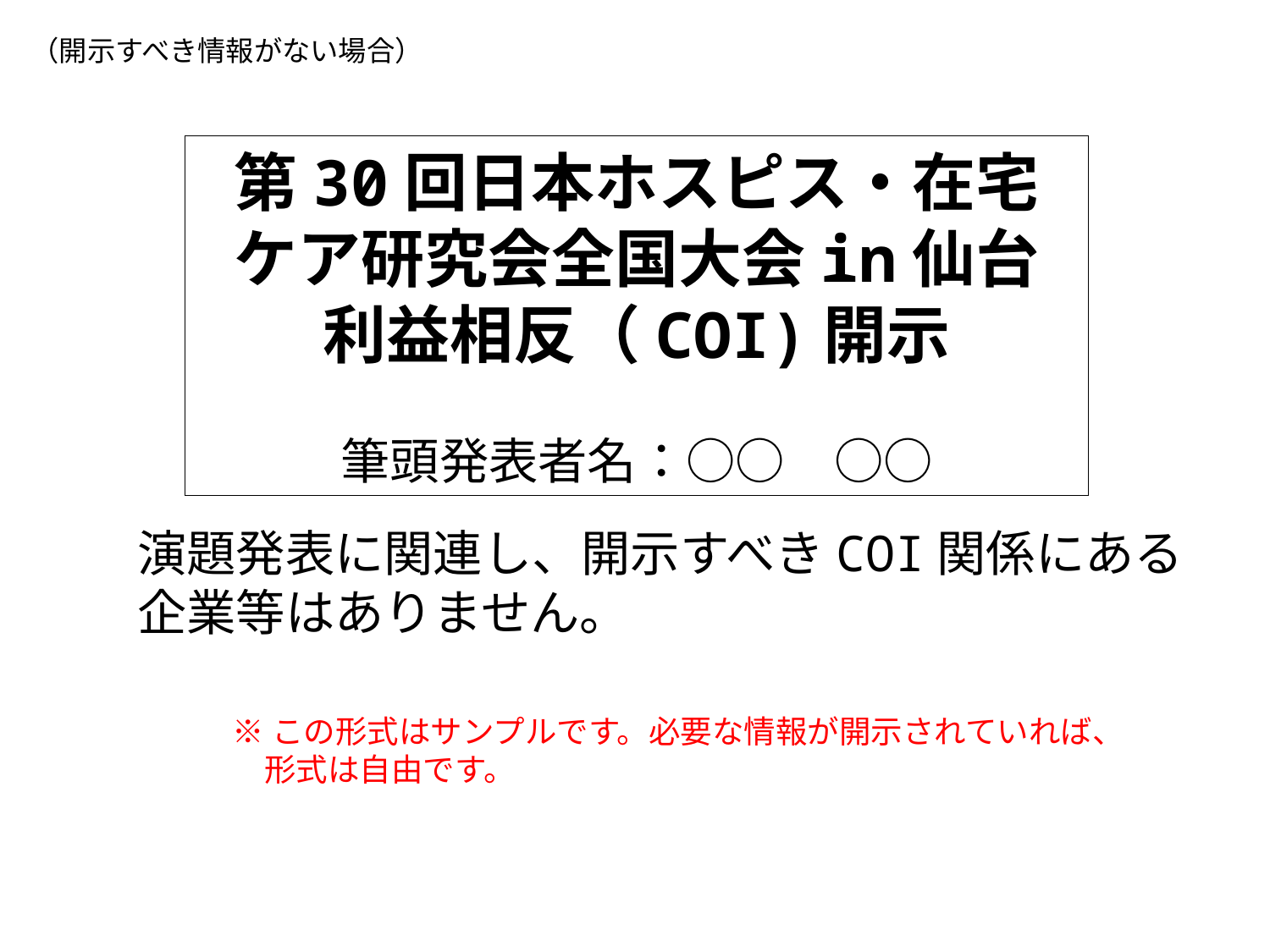

（開示すべき情報がない場合）
第30回日本ホスピス・在宅
ケア研究会全国大会in仙台
利益相反（COI)開示

筆頭発表者名：○○　○○
演題発表に関連し、開示すべきCOI関係にある企業等はありません。
※この形式はサンプルです。必要な情報が開示されていれば、
　形式は自由です。